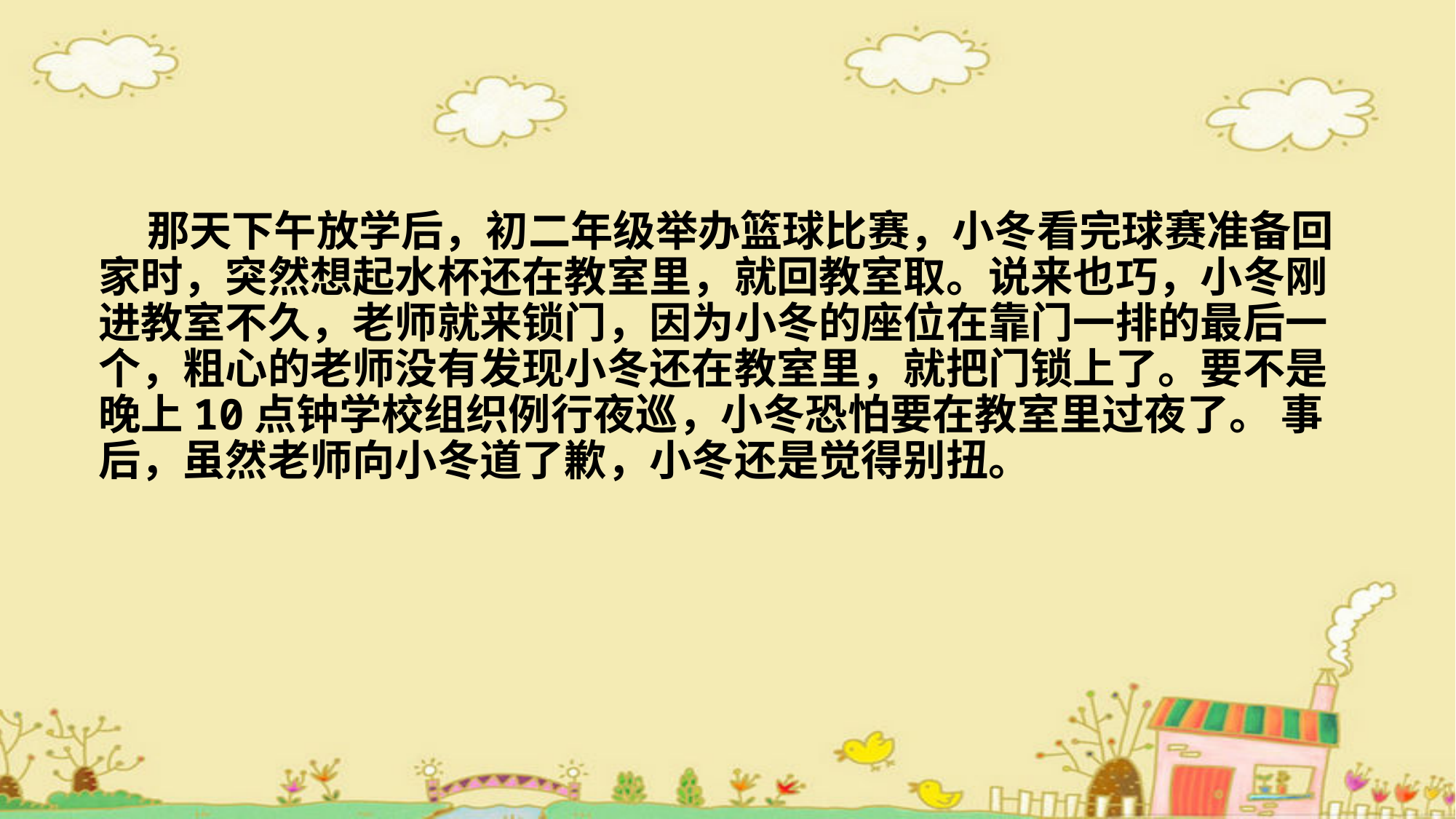

那天下午放学后，初二年级举办篮球比赛，小冬看完球赛准备回家时，突然想起水杯还在教室里，就回教室取。说来也巧，小冬刚进教室不久，老师就来锁门，因为小冬的座位在靠门一排的最后一个，粗心的老师没有发现小冬还在教室里，就把门锁上了。要不是晚上10点钟学校组织例行夜巡，小冬恐怕要在教室里过夜了。 事后，虽然老师向小冬道了歉，小冬还是觉得别扭。